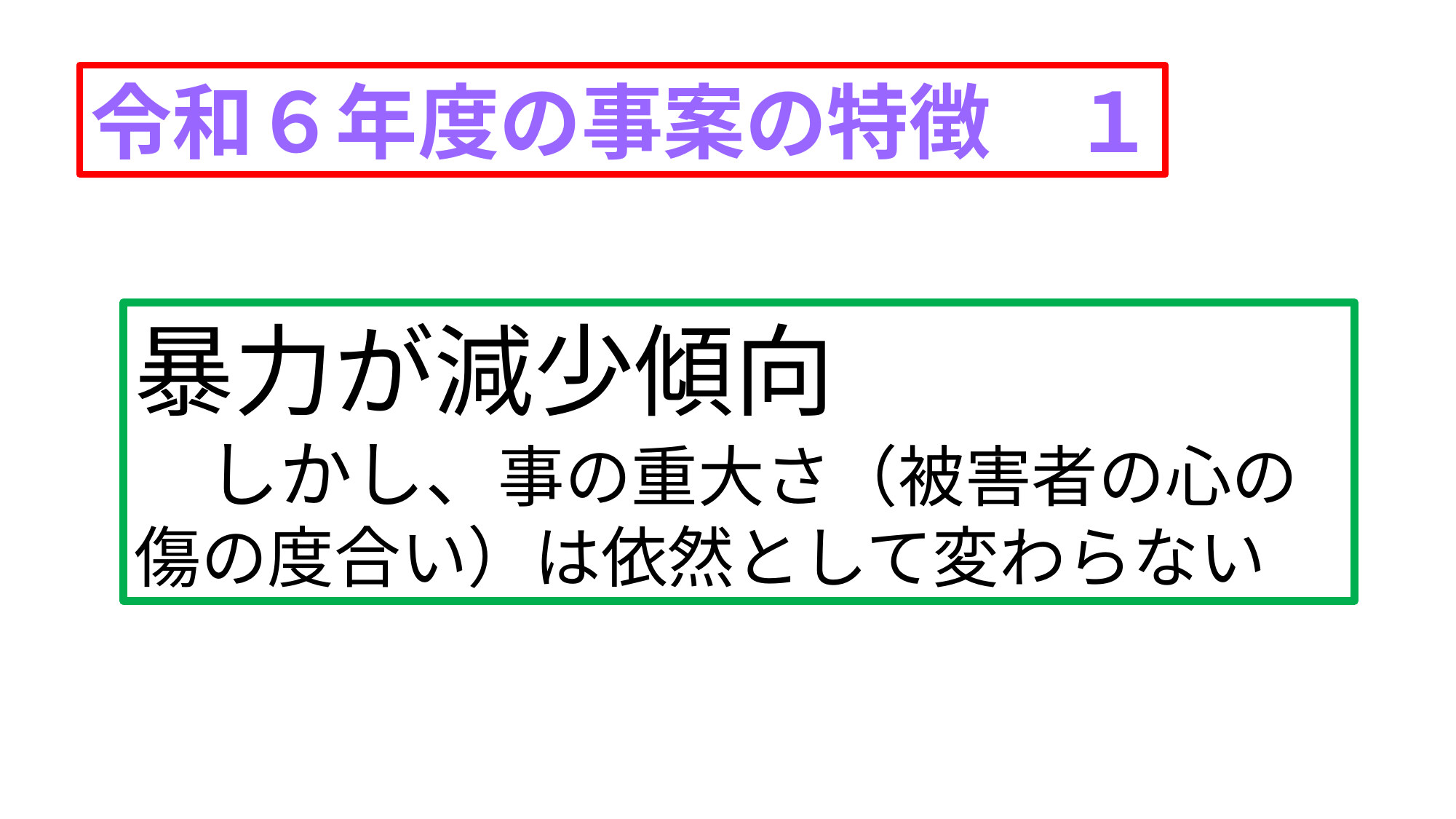

令和６年度の事案の特徴　１
暴力が減少傾向
　しかし、事の重大さ（被害者の心の傷の度合い）は依然として変わらない